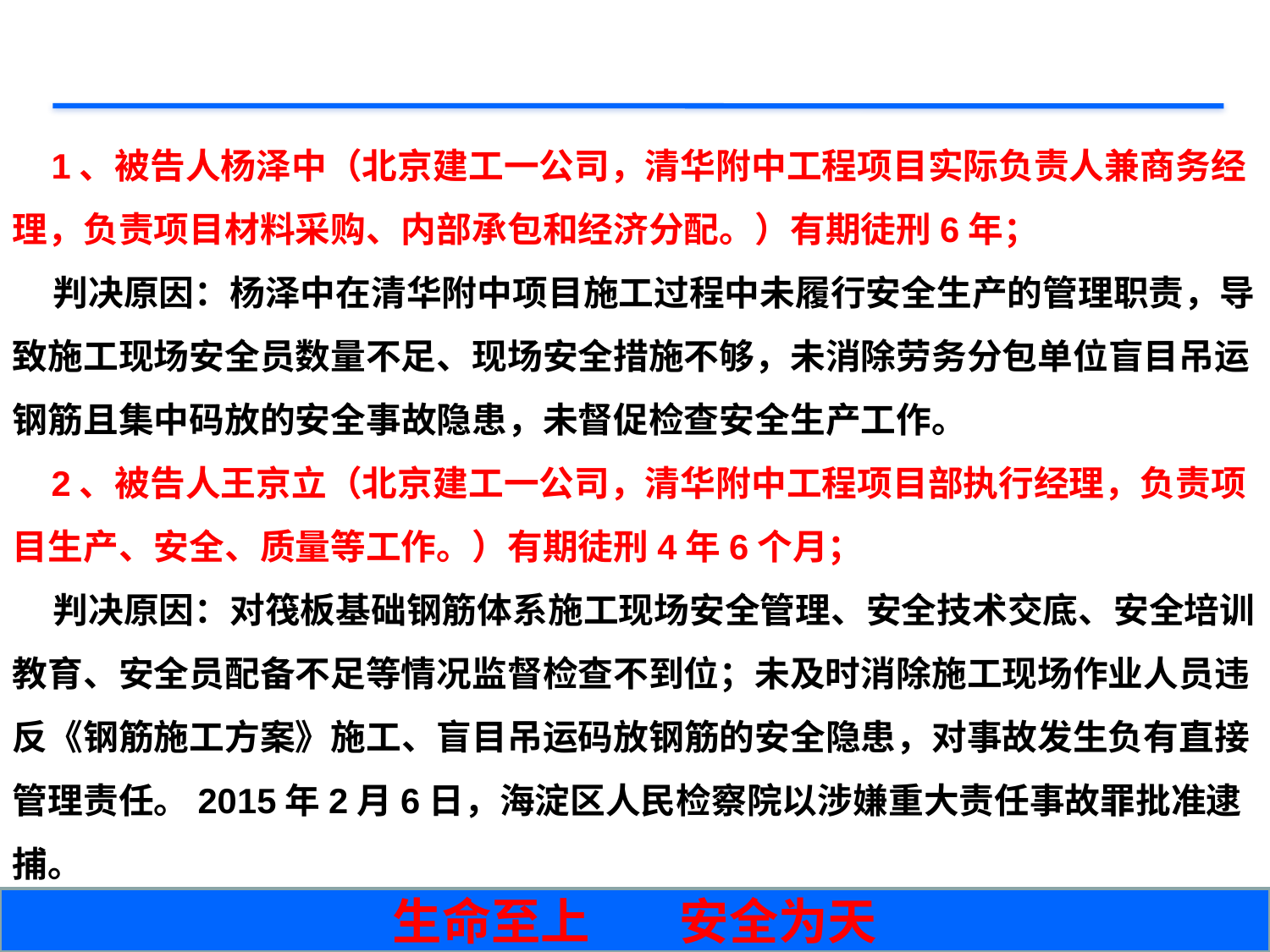

1、被告人杨泽中（北京建工一公司，清华附中工程项目实际负责人兼商务经理，负责项目材料采购、内部承包和经济分配。）有期徒刑6年；
    判决原因：杨泽中在清华附中项目施工过程中未履行安全生产的管理职责，导致施工现场安全员数量不足、现场安全措施不够，未消除劳务分包单位盲目吊运钢筋且集中码放的安全事故隐患，未督促检查安全生产工作。
    2、被告人王京立（北京建工一公司，清华附中工程项目部执行经理，负责项目生产、安全、质量等工作。）有期徒刑4年6个月；
    判决原因：对筏板基础钢筋体系施工现场安全管理、安全技术交底、安全培训教育、安全员配备不足等情况监督检查不到位；未及时消除施工现场作业人员违反《钢筋施工方案》施工、盲目吊运码放钢筋的安全隐患，对事故发生负有直接管理责任。2015年2月6日，海淀区人民检察院以涉嫌重大责任事故罪批准逮捕。